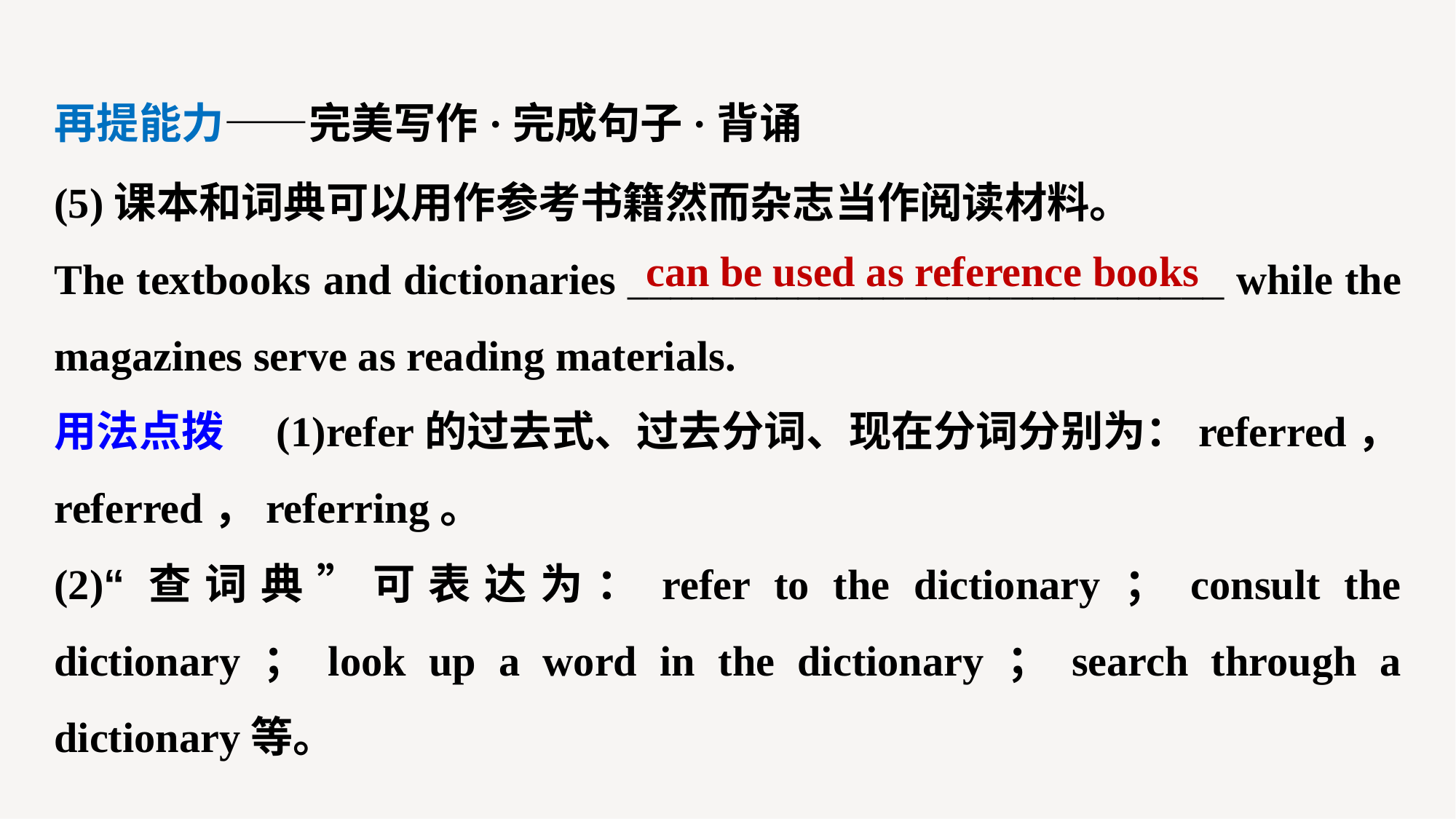

再提能力——完美写作·完成句子·背诵
(5)课本和词典可以用作参考书籍然而杂志当作阅读材料。
The textbooks and dictionaries ____________________________ while the magazines serve as reading materials.
用法点拨　(1)refer的过去式、过去分词、现在分词分别为：referred，referred，referring。
(2)“查词典”可表达为：refer to the dictionary；consult the dictionary；look up a word in the dictionary；search through a dictionary等。
can be used as reference books